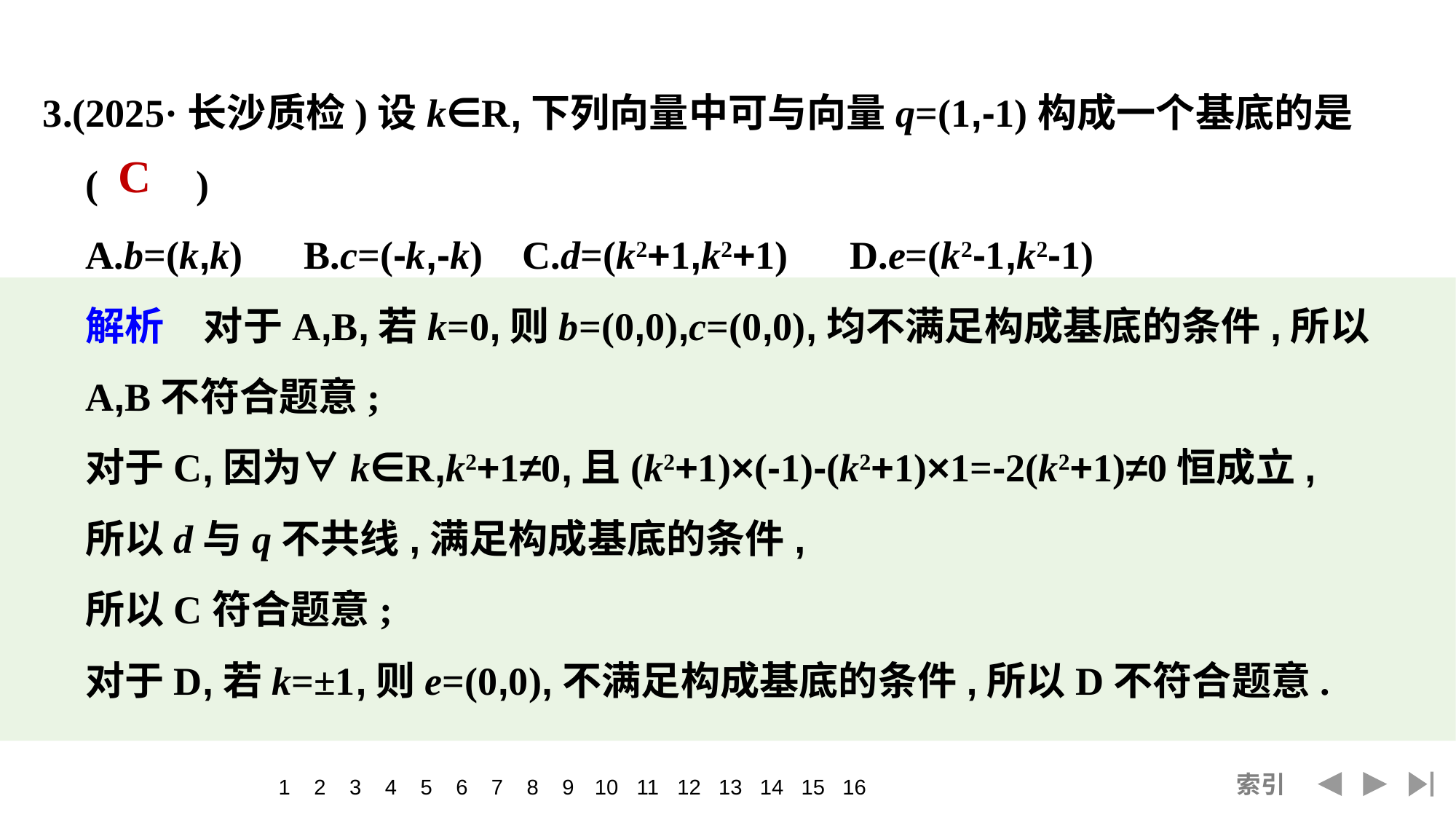

3.(2025·长沙质检)设k∈R,下列向量中可与向量q=(1,-1)构成一个基底的是(　　)
	A.b=(k,k)	B.c=(-k,-k)	C.d=(k2+1,k2+1)	D.e=(k2-1,k2-1)
	解析　对于A,B,若k=0,则b=(0,0),c=(0,0),均不满足构成基底的条件,所以A,B不符合题意;
	对于C,因为∀k∈R,k2+1≠0,且(k2+1)×(-1)-(k2+1)×1=-2(k2+1)≠0恒成立,
	所以d与q不共线,满足构成基底的条件,
	所以C符合题意;
	对于D,若k=±1,则e=(0,0),不满足构成基底的条件,所以D不符合题意.
C